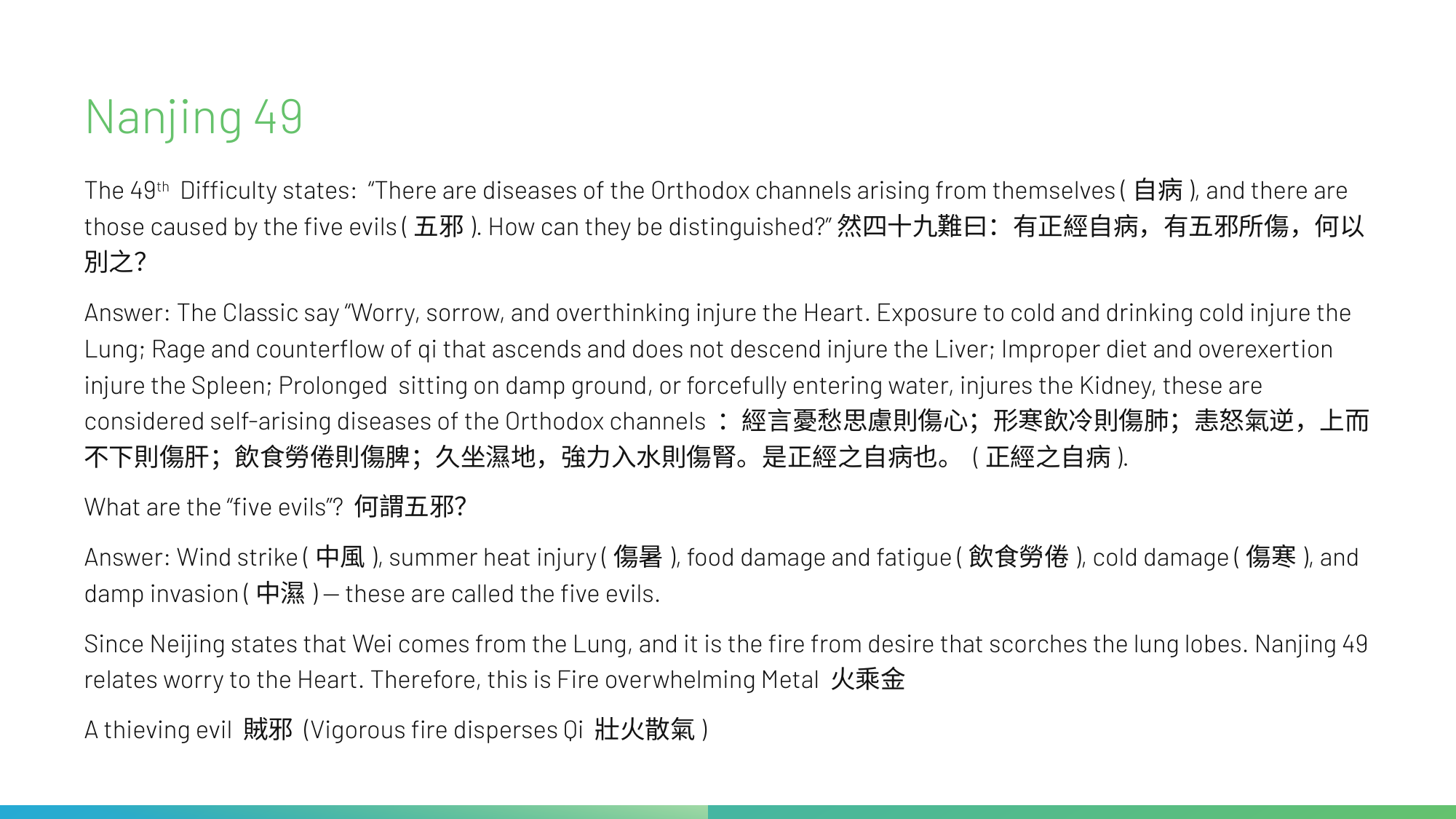

# Nanjing 49
The 49th  Difficulty states:  “There are diseases of the Orthodox channels arising from themselves (自病), and there are those caused by the five evils (五邪). How can they be distinguished?”然四十九難曰：有正經自病，有五邪所傷，何以別之？
Answer: The Classic say “Worry, sorrow, and overthinking injure the Heart. Exposure to cold and drinking cold injure the Lung; Rage and counterflow of qi that ascends and does not descend injure the Liver; Improper diet and overexertion injure the Spleen; Prolonged  sitting on damp ground, or forcefully entering water, injures the Kidney, these are considered self-arising diseases of the Orthodox channels ：經言憂愁思慮則傷心；形寒飲冷則傷肺；恚怒氣逆，上而不下則傷肝；飲食勞倦則傷脾；久坐濕地，強力入水則傷腎。是正經之自病也。 (正經之自病).
What are the “five evils”? 何謂五邪？
Answer: Wind strike (中風), summer heat injury (傷暑), food damage and fatigue (飲食勞倦), cold damage (傷寒), and damp invasion (中濕) — these are called the five evils.
Since Neijing states that Wei comes from the Lung, and it is the fire from desire that scorches the lung lobes. Nanjing 49 relates worry to the Heart. Therefore, this is Fire overwhelming Metal 火乘金
A thieving evil 賊邪 (Vigorous fire disperses Qi 壯火散氣)